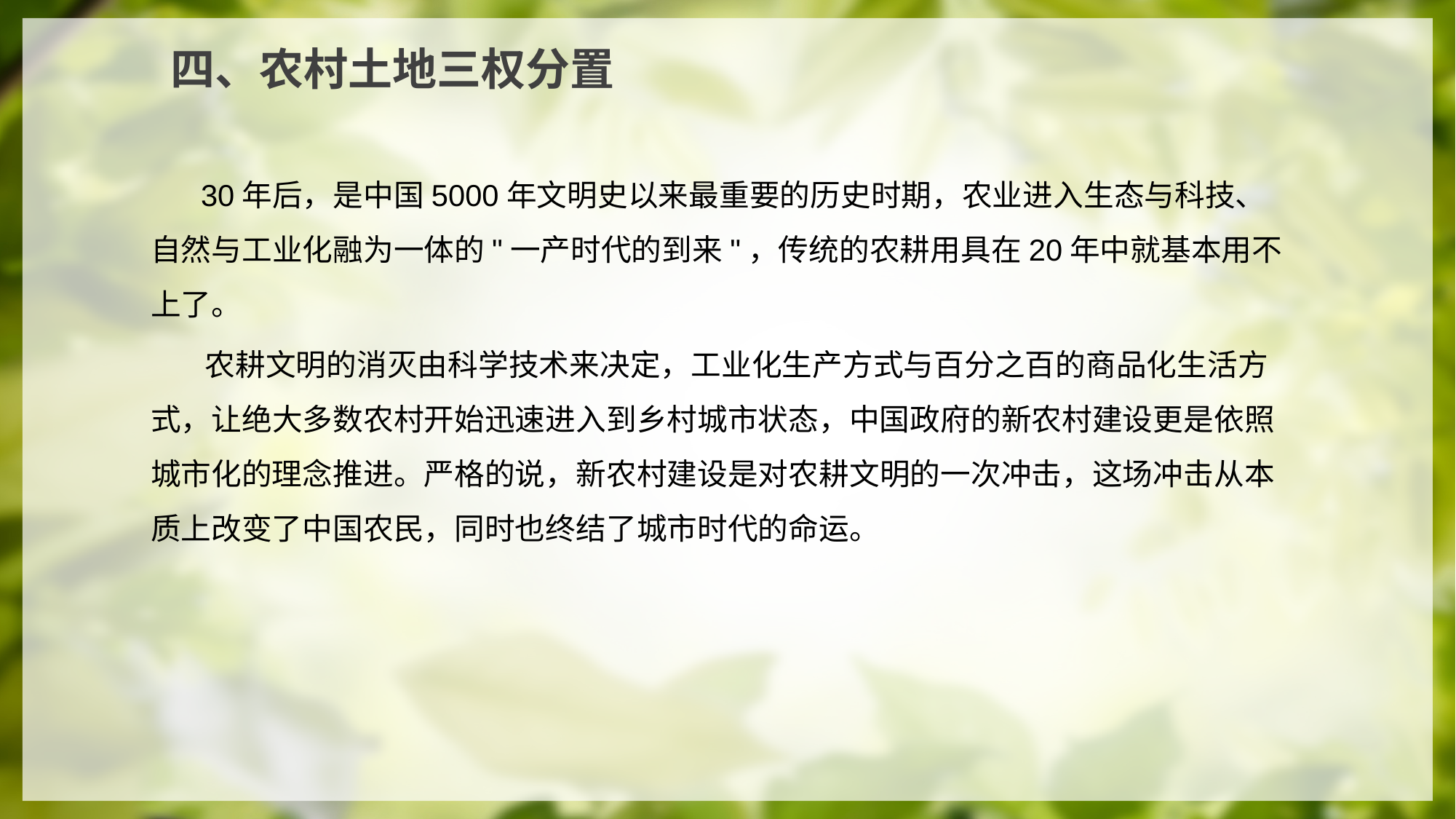

四、农村土地三权分置
      30年后，是中国5000年文明史以来最重要的历史时期，农业进入生态与科技、自然与工业化融为一体的"一产时代的到来"，传统的农耕用具在20年中就基本用不上了。
       农耕文明的消灭由科学技术来决定，工业化生产方式与百分之百的商品化生活方式，让绝大多数农村开始迅速进入到乡村城市状态，中国政府的新农村建设更是依照城市化的理念推进。严格的说，新农村建设是对农耕文明的一次冲击，这场冲击从本质上改变了中国农民，同时也终结了城市时代的命运。